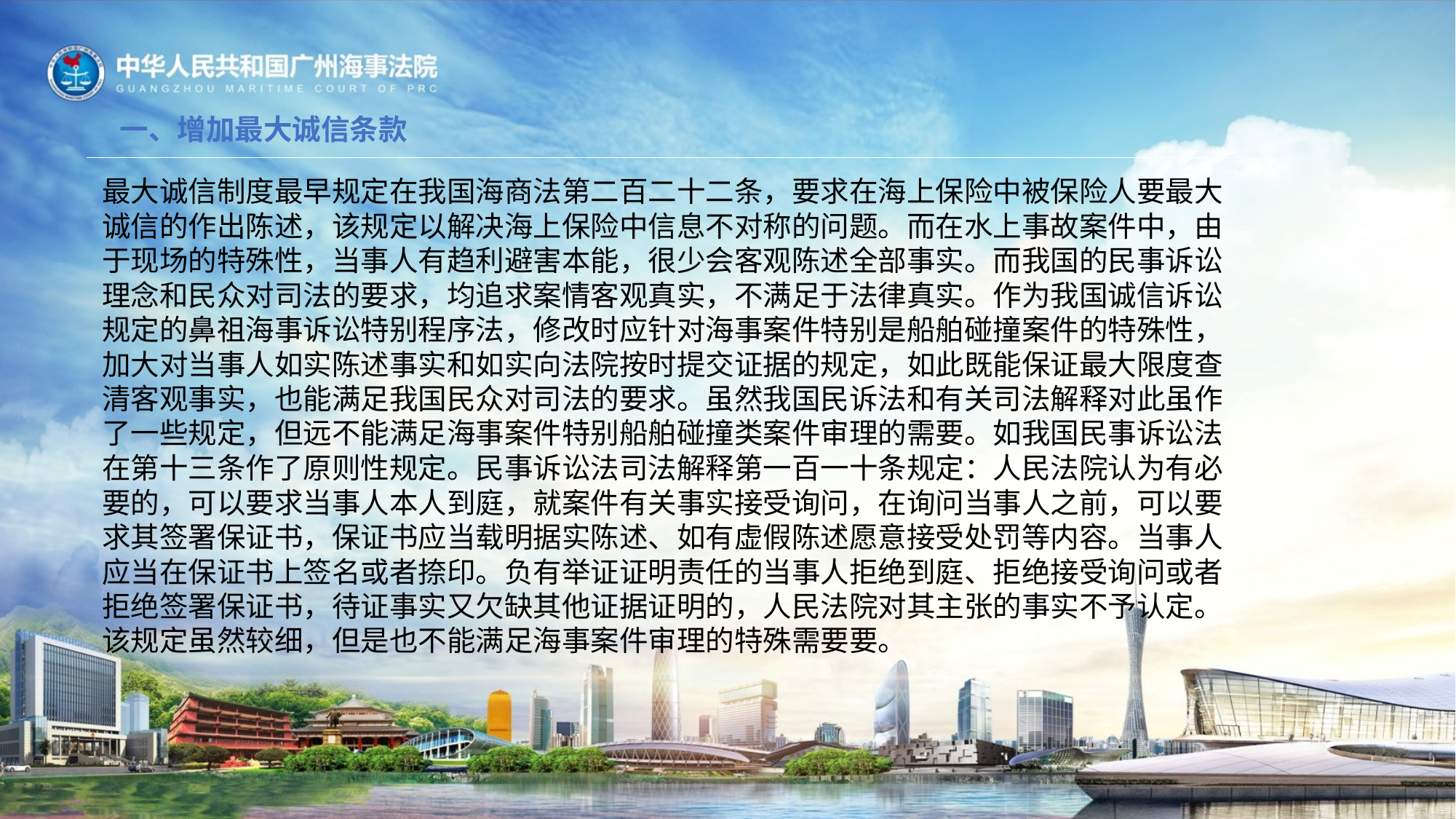

一、增加最大诚信条款
最大诚信制度最早规定在我国海商法第二百二十二条，要求在海上保险中被保险人要最大诚信的作出陈述，该规定以解决海上保险中信息不对称的问题。而在水上事故案件中，由于现场的特殊性，当事人有趋利避害本能，很少会客观陈述全部事实。而我国的民事诉讼理念和民众对司法的要求，均追求案情客观真实，不满足于法律真实。作为我国诚信诉讼规定的鼻祖海事诉讼特别程序法，修改时应针对海事案件特别是船舶碰撞案件的特殊性，加大对当事人如实陈述事实和如实向法院按时提交证据的规定，如此既能保证最大限度查清客观事实，也能满足我国民众对司法的要求。虽然我国民诉法和有关司法解释对此虽作了一些规定，但远不能满足海事案件特别船舶碰撞类案件审理的需要。如我国民事诉讼法在第十三条作了原则性规定。民事诉讼法司法解释第一百一十条规定：人民法院认为有必要的，可以要求当事人本人到庭，就案件有关事实接受询问，在询问当事人之前，可以要求其签署保证书，保证书应当载明据实陈述、如有虚假陈述愿意接受处罚等内容。当事人应当在保证书上签名或者捺印。负有举证证明责任的当事人拒绝到庭、拒绝接受询问或者拒绝签署保证书，待证事实又欠缺其他证据证明的，人民法院对其主张的事实不予认定。该规定虽然较细，但是也不能满足海事案件审理的特殊需要要。